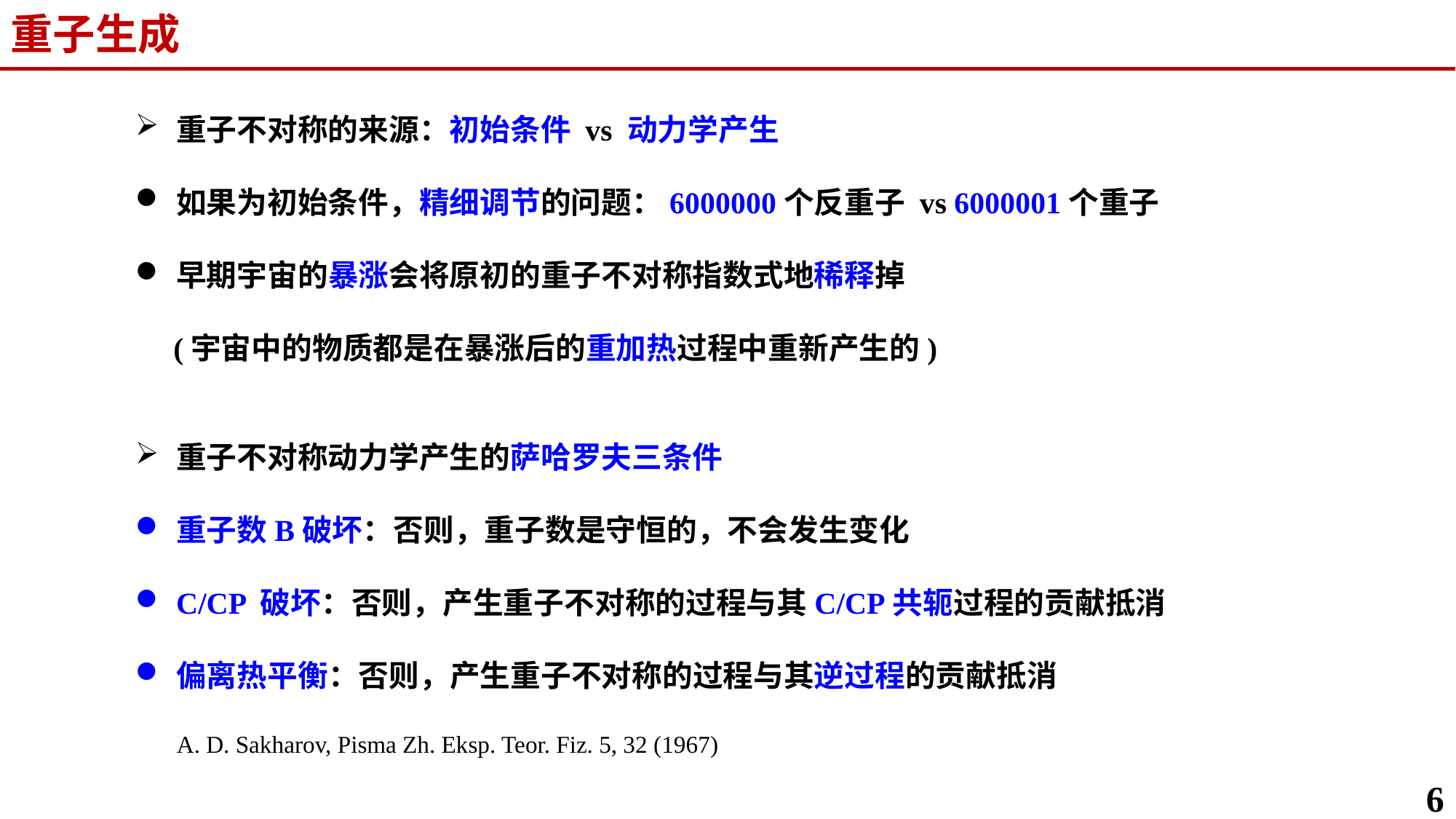

重子生成
重子不对称的来源：初始条件 vs 动力学产生
如果为初始条件，精细调节的问题：6000000个反重子 vs 6000001个重子
早期宇宙的暴涨会将原初的重子不对称指数式地稀释掉
     (宇宙中的物质都是在暴涨后的重加热过程中重新产生的)

重子不对称动力学产生的萨哈罗夫三条件
重子数B破坏：否则，重子数是守恒的，不会发生变化
C/CP 破坏：否则，产生重子不对称的过程与其C/CP共轭过程的贡献抵消
偏离热平衡：否则，产生重子不对称的过程与其逆过程的贡献抵消
      A. D. Sakharov, Pisma Zh. Eksp. Teor. Fiz. 5, 32 (1967)
6